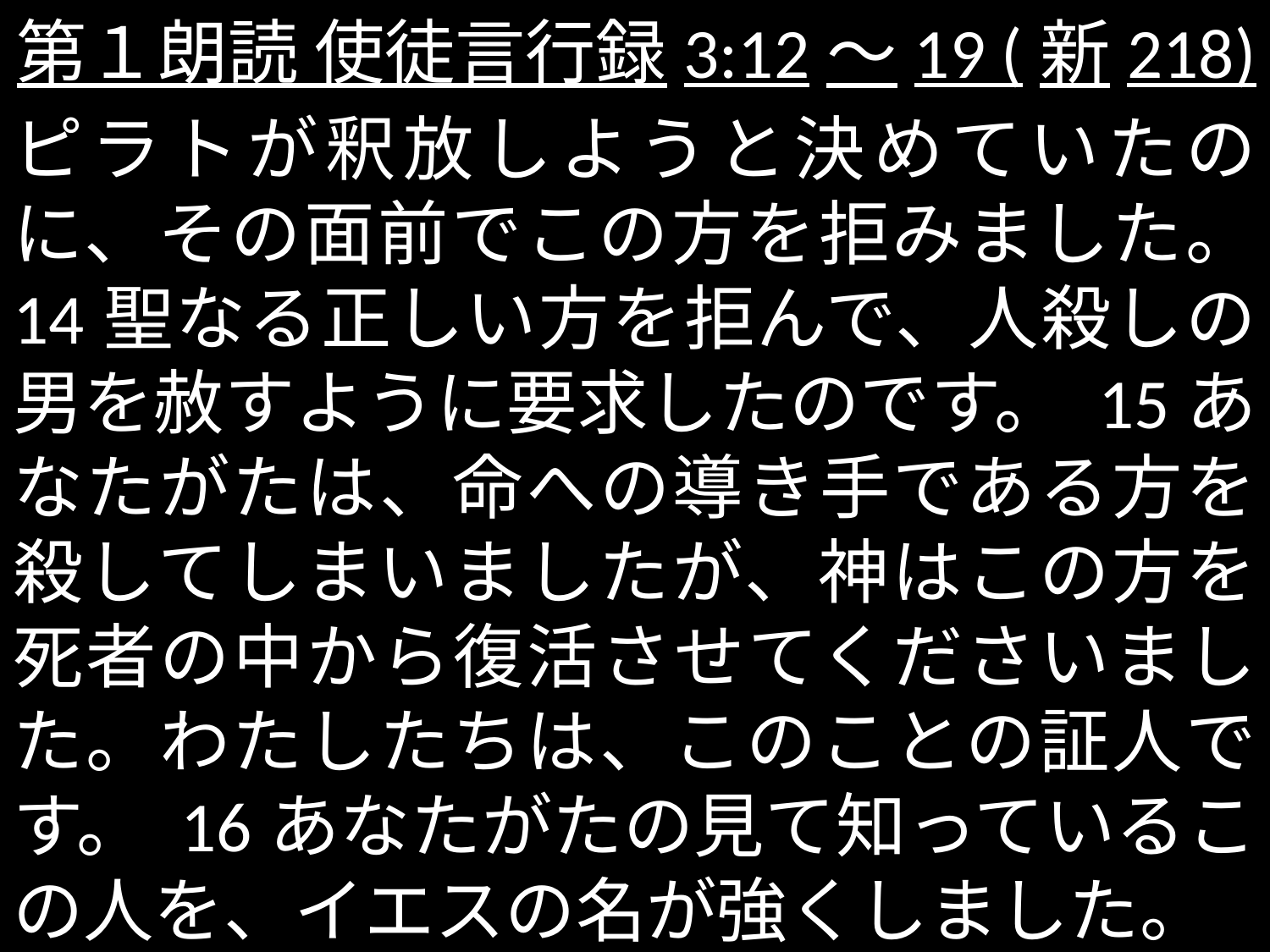

# 第１朗読 使徒言行録3:12〜19 (新218)
ピラトが釈放しようと決めていたのに、その面前でこの方を拒みました。 14聖なる正しい方を拒んで、人殺しの男を赦すように要求したのです。 15あなたがたは、命への導き手である方を殺してしまいましたが、神はこの方を死者の中から復活させてくださいました。わたしたちは、このことの証人です。 16あなたがたの見て知っているこの人を、イエスの名が強くしました。